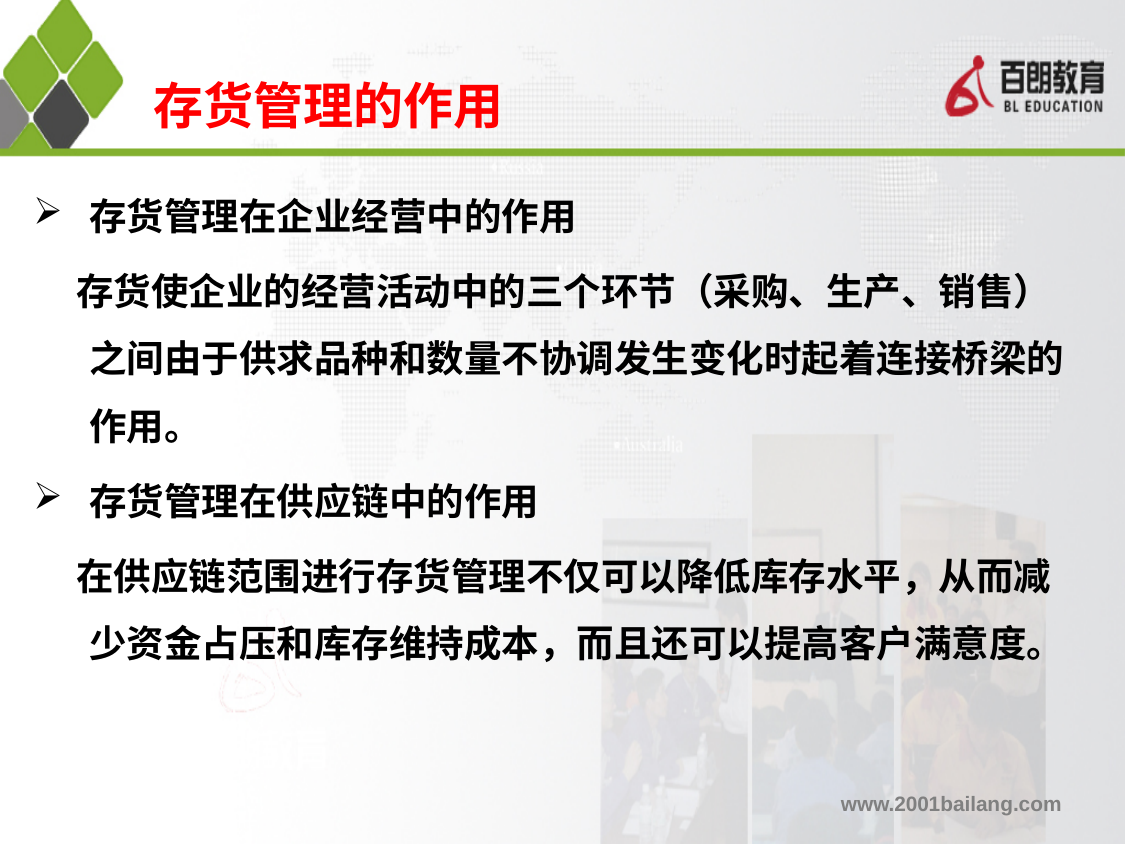

存货管理的作用
存货管理在企业经营中的作用
    存货使企业的经营活动中的三个环节（采购、生产、销售）之间由于供求品种和数量不协调发生变化时起着连接桥梁的作用。
存货管理在供应链中的作用
    在供应链范围进行存货管理不仅可以降低库存水平，从而减少资金占压和库存维持成本，而且还可以提高客户满意度。